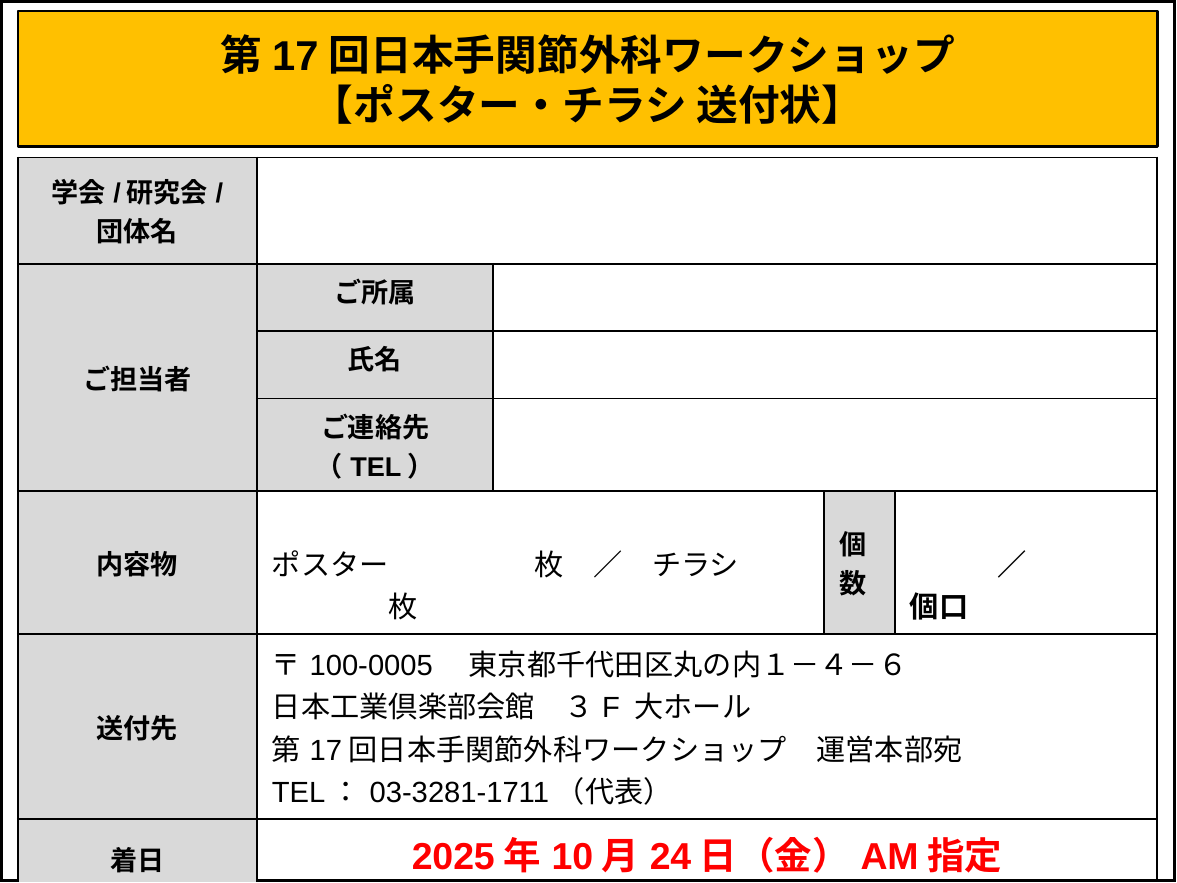

第17回日本手関節外科ワークショップ
【ポスター・チラシ 送付状】
| 学会/研究会/ 団体名 |  |  |  |  |
| --- | --- | --- | --- | --- |
| ご担当者 | ご所属 |  |  |  |
|  | 氏名 |  |  |  |
|  | ご連絡先（TEL） |  |  |  |
| 内容物 | ポスター　　　　　枚　／　チラシ　　　　　　枚 |  | 個数 | ／　　　個口 |
| 送付先 | 〒100-0005　東京都千代田区丸の内１－４－６　　 日本工業倶楽部会館　３F 大ホール 第17回日本手関節外科ワークショップ　運営本部宛 TEL：03-3281-1711（代表） |  |  |  |
| 着日 | 2025年10月24日（金）AM指定 |  |  |  |
| ※必要事項を全てご記入の上、必ず荷物側面の見えやすい場所に全ての荷物に貼付してください。 ※本送付状はカラーで印刷をお願いします。 |  |  |  |  |